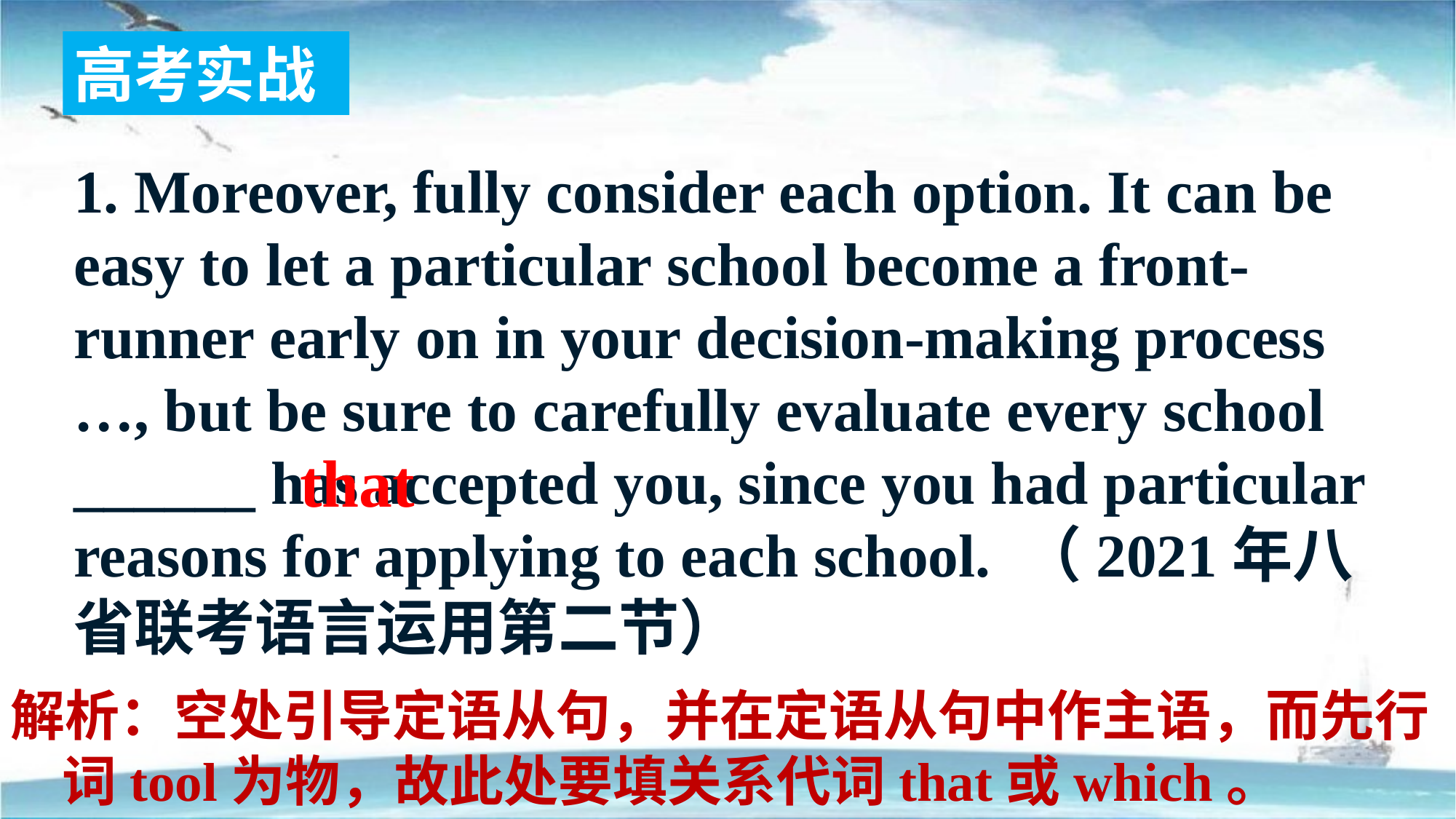

高考实战
1. Moreover, fully consider each option. It can be easy to let a particular school become a front-runner early on in your decision-making process …, but be sure to carefully evaluate every school ______ has accepted you, since you had particular reasons for applying to each school. （2021年八省联考语言运用第二节）
that
解析：空处引导定语从句，并在定语从句中作主语，而先行词tool为物，故此处要填关系代词that或which。